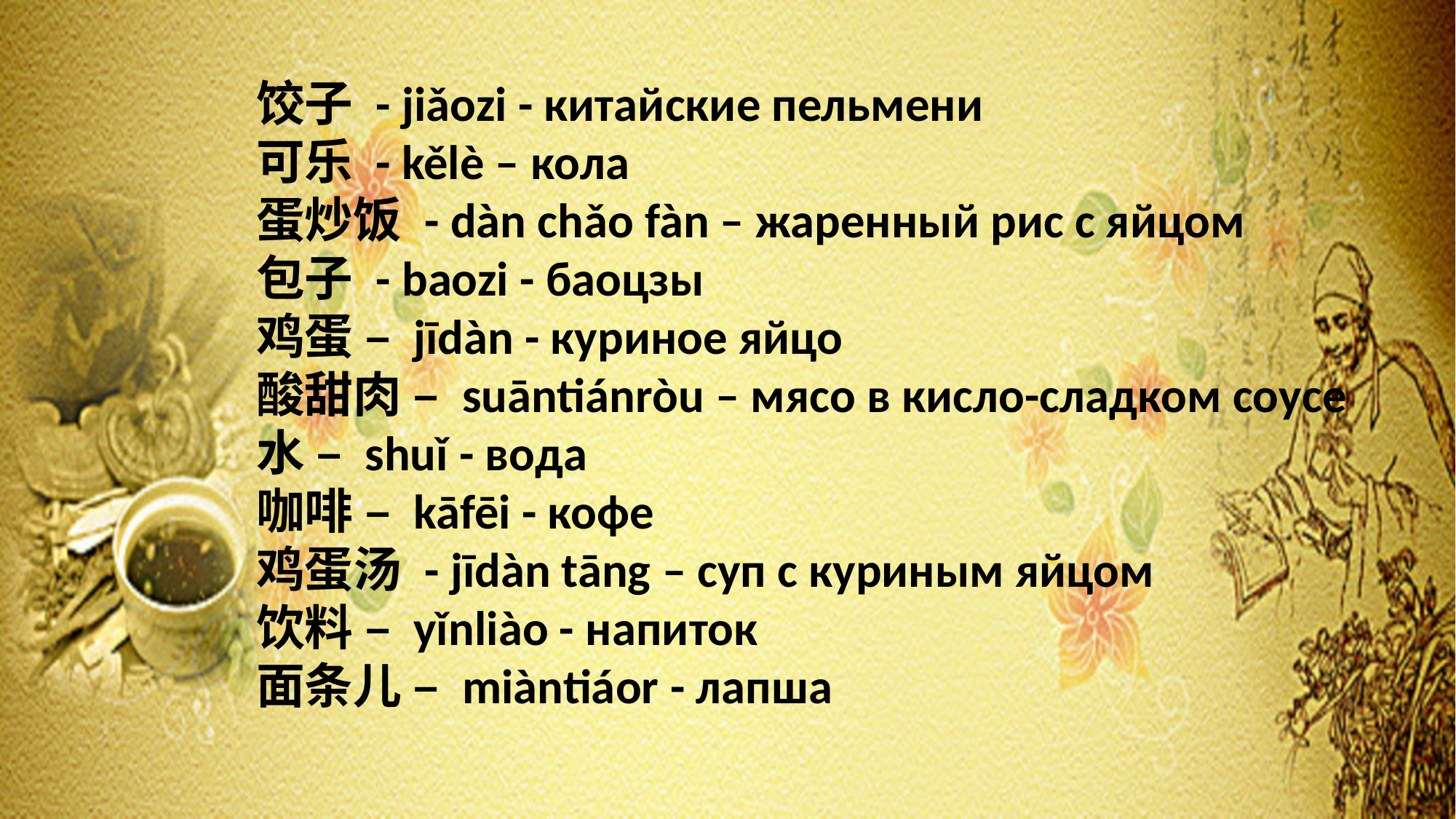

饺子 - jiǎozi - китайские пельмени
可乐 - kělè – кола
蛋炒饭 - dàn chǎo fàn – жаренный рис с яйцом
包子 - baozi - баоцзы
鸡蛋 – jīdàn - куриное яйцо
酸甜肉 – suāntiánròu – мясо в кисло-сладком соусе
水 – shuǐ - вода
咖啡 – kāfēi - кофе
鸡蛋汤 - jīdàn tāng – суп с куриным яйцом
饮料 – yǐnliào - напиток
面条儿 – miàntiáor - лапша